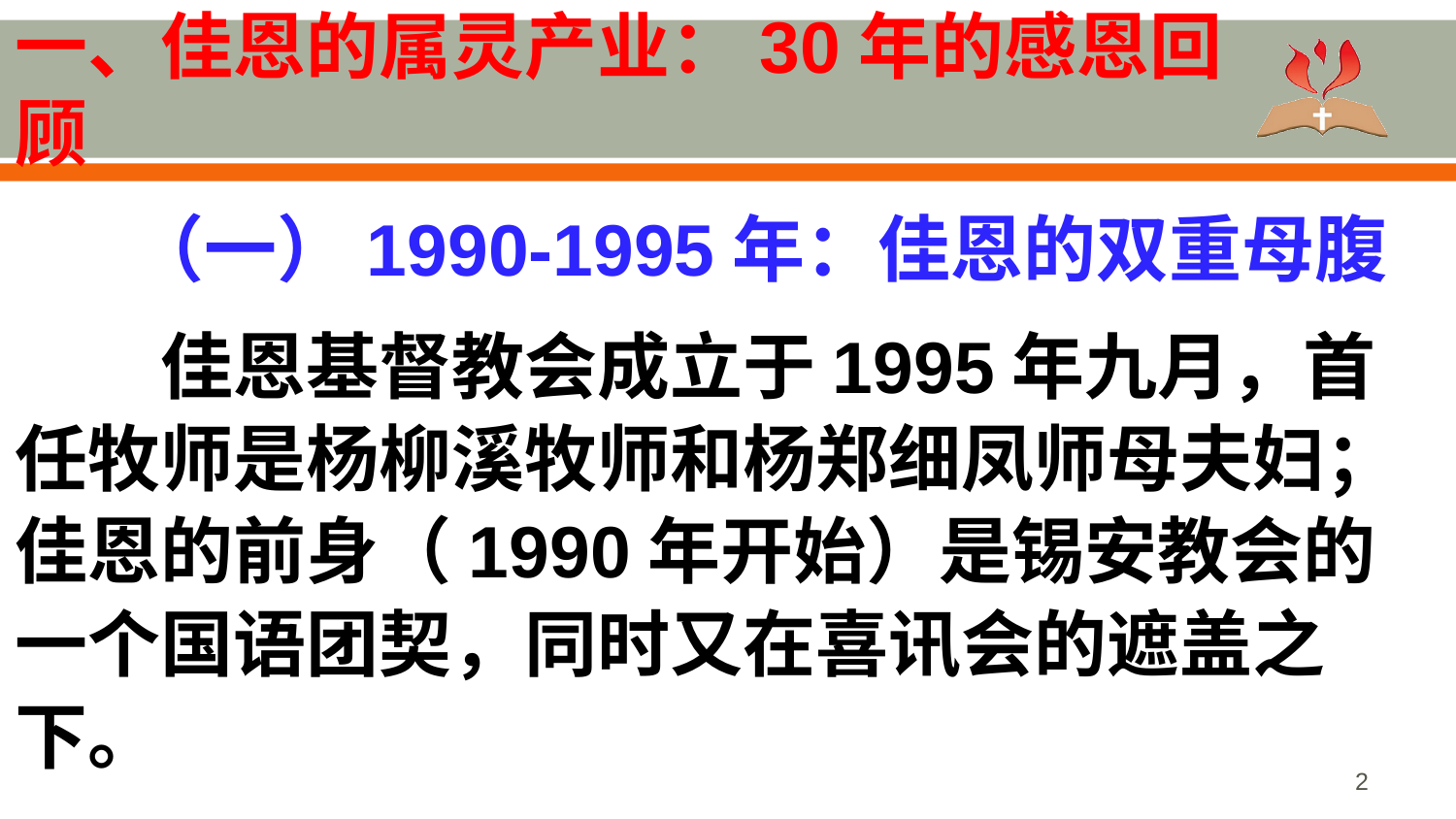

# 一、佳恩的属灵产业：30年的感恩回顾
      （一）1990-1995年：佳恩的双重母腹
佳恩基督教会成立于1995年九月，首任牧师是杨柳溪牧师和杨郑细凤师母夫妇；佳恩的前身（1990年开始）是锡安教会的一个国语团契，同时又在喜讯会的遮盖之下。

2